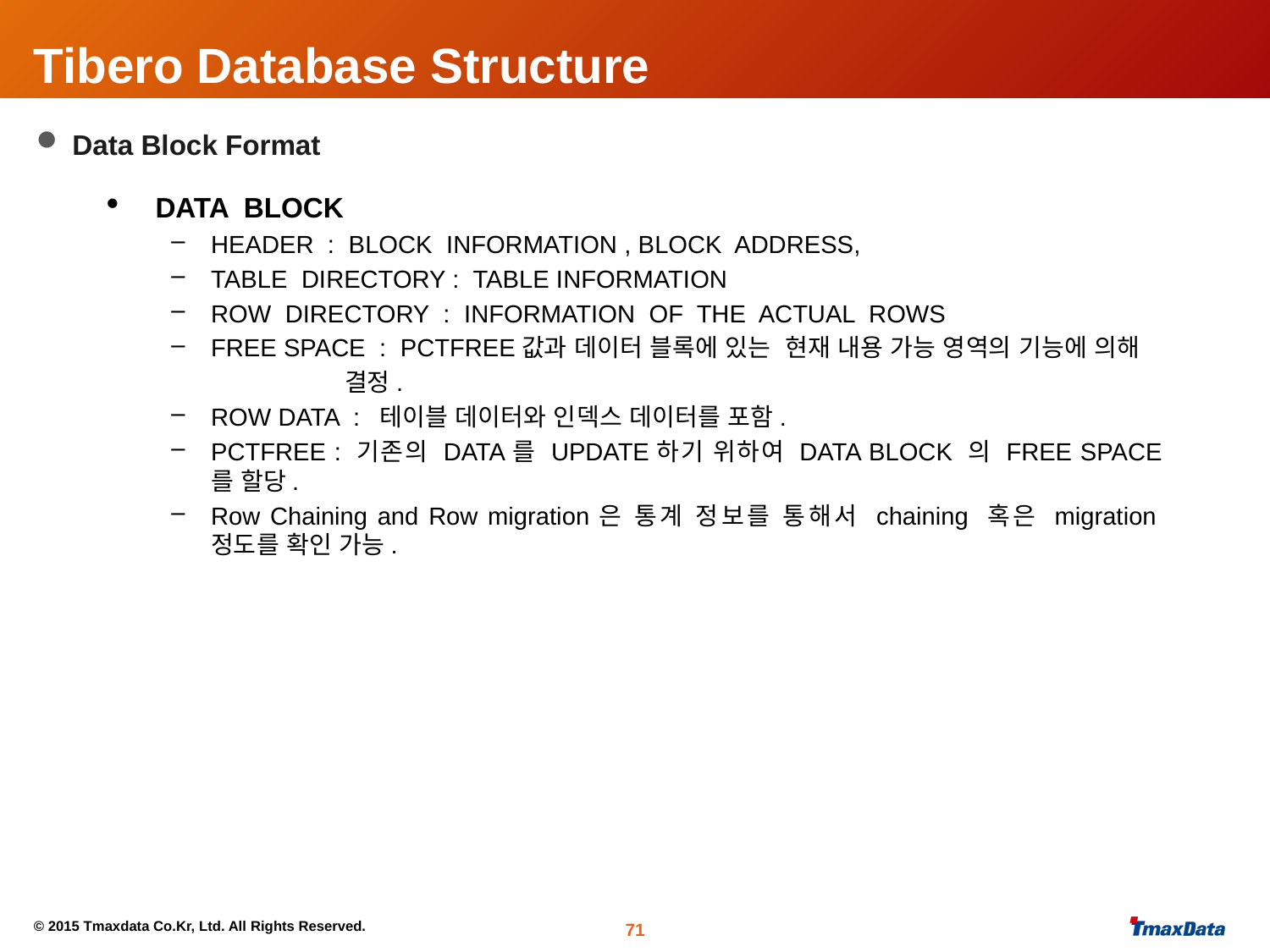

# Tibero Database Structure
 Data Block Format

DATA  BLOCK
HEADER  :  BLOCK  INFORMATION , BLOCK  ADDRESS,
TABLE  DIRECTORY :  TABLE INFORMATION
ROW  DIRECTORY  :  INFORMATION  OF  THE  ACTUAL  ROWS
FREE SPACE  :  PCTFREE값과 데이터 블록에 있는  현재 내용 가능 영역의 기능에 의해
                        결정.
ROW DATA  :  테이블 데이터와 인덱스 데이터를 포함.
PCTFREE : 기존의 DATA를 UPDATE하기 위하여 DATA BLOCK 의 FREE SPACE 를 할당.
Row Chaining and Row migration은 통계 정보를 통해서 chaining 혹은 migration정도를 확인 가능.